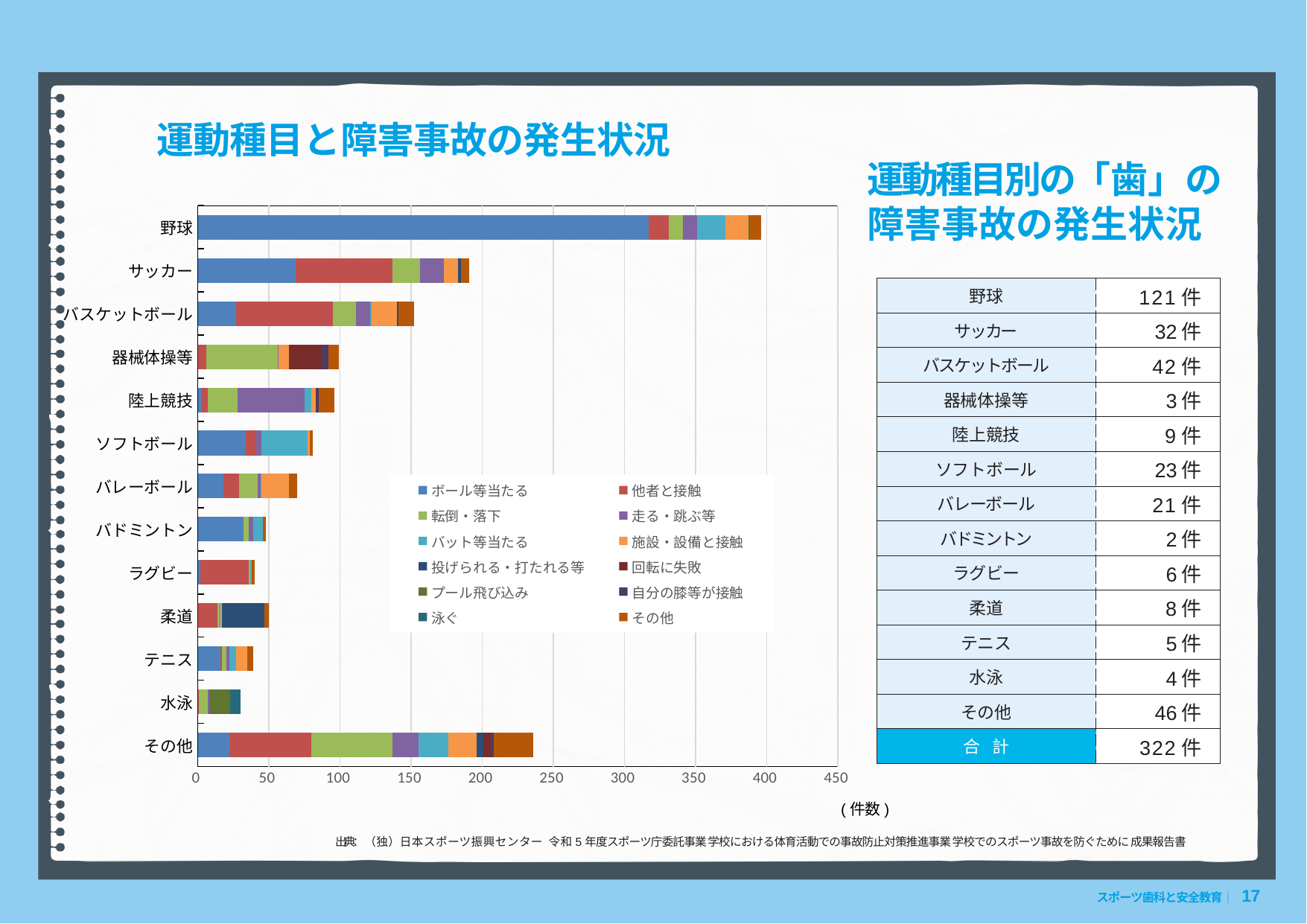

#
 運動種目と障害事故の発生状況
運動種目別の「歯」の障害事故の発生状況

### Chart

| Category | ボール等当たる | 他者と接触 | 転倒・落下 | 走る・跳ぶ等 | バット等当たる | 施設・設備と接触 | 投げられる・打たれる等 | 回転に失敗 | プール飛び込み | 自分の膝等が接触 | 泳ぐ | その他 |
|---|---|---|---|---|---|---|---|---|---|---|---|---|
| その他 | 22.0 | 58.0 | 57.0 | 18.0 | 21.0 | 20.0 | 5.0 | 5.0 | 0.0 | 2.0 | 0.0 | 28.0 |
| 水泳 | 0.0 | 1.0 | 6.0 | 1.0 | 0.0 | 0.0 | 0.0 | 0.0 | 15.0 | 0.0 | 7.0 | 0.0 |
| テニス | 16.0 | 1.0 | 3.0 | 2.0 | 5.0 | 8.0 | 0.0 | 0.0 | 0.0 | 0.0 | 0.0 | 4.0 |
| 柔道 | 0.0 | 14.0 | 1.0 | 0.0 | 1.0 | 1.0 | 30.0 | 0.0 | 0.0 | 0.0 | 0.0 | 3.0 |
| ラグビー | 2.0 | 34.0 | 1.0 | 0.0 | 1.0 | 0.0 | 0.0 | 0.0 | 0.0 | 0.0 | 0.0 | 2.0 |
| バドミントン | 32.0 | 0.0 | 4.0 | 3.0 | 7.0 | 0.0 | 0.0 | 0.0 | 0.0 | 0.0 | 0.0 | 2.0 |
| バレーボール | 18.0 | 11.0 | 13.0 | 2.0 | 1.0 | 19.0 | 0.0 | 0.0 | 0.0 | 0.0 | 0.0 | 6.0 |
| ソフトボール | 34.0 | 7.0 | 0.0 | 4.0 | 32.0 | 2.0 | 0.0 | 0.0 | 0.0 | 0.0 | 0.0 | 2.0 |
| 陸上競技 | 3.0 | 4.0 | 21.0 | 47.0 | 5.0 | 3.0 | 0.0 | 0.0 | 0.0 | 2.0 | 0.0 | 11.0 |
| 器械体操等 | 0.0 | 6.0 | 50.0 | 1.0 | 0.0 | 7.0 | 0.0 | 23.0 | 0.0 | 5.0 | 0.0 | 7.0 |
| バスケットボール | 27.0 | 68.0 | 16.0 | 10.0 | 1.0 | 18.0 | 1.0 | 0.0 | 0.0 | 0.0 | 0.0 | 11.0 |
| サッカー | 69.0 | 68.0 | 19.0 | 17.0 | 0.0 | 10.0 | 2.0 | 0.0 | 0.0 | 0.0 | 0.0 | 6.0 |
| 野球 | 317.0 | 14.0 | 10.0 | 10.0 | 20.0 | 16.0 | 0.0 | 0.0 | 1.0 | 0.0 | 0.0 | 8.0 |
(件数)
| 野球 | 121件 |
| --- | --- |
| サッカー | 32件 |
| バスケットボール | 42件 |
| 器械体操等 | 3件 |
| 陸上競技 | 9件 |
| ソフトボール | 23件 |
| バレーボール | 21件 |
| バドミントン | 2件 |
| ラグビー | 6件 |
| 柔道 | 8件 |
| テニス | 5件 |
| 水泳 | 4件 |
| その他 | 46件 |
| 合 計 | 322件 |
出典：（独）日本スポーツ振興センター  令和5年度スポーツ庁委託事業 学校における体育活動での事故防止対策推進事業 学校でのスポーツ事故を防ぐために 成果報告書
スポーツ歯科と安全教育│ 17